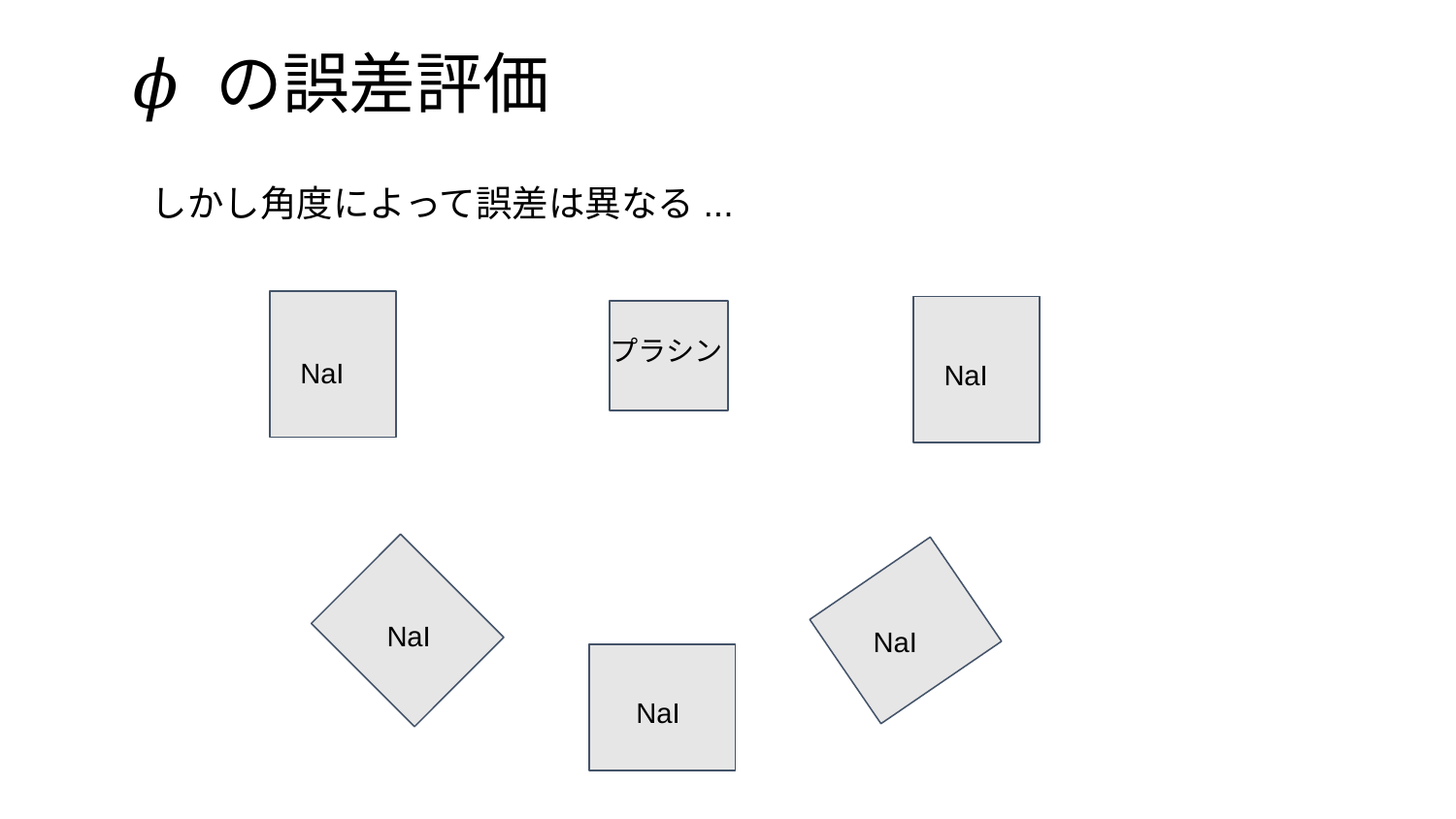

# 𝜙 の誤差評価

しかし角度によって誤差は異なる...

プラシン
NaI
NaI

NaI
NaI
NaI

NaI